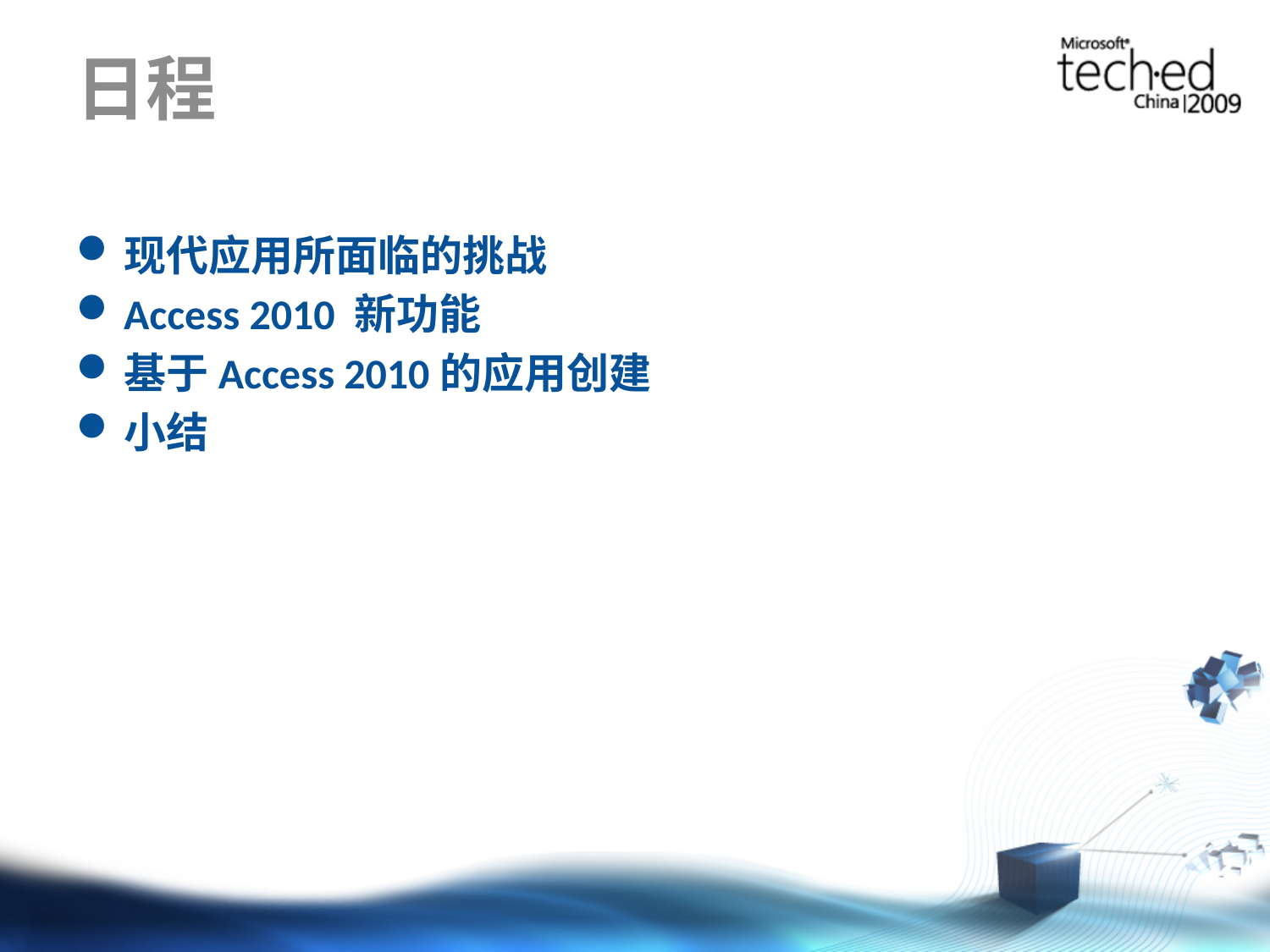

# 日程
现代应用所面临的挑战
Access 2010 新功能
基于Access 2010的应用创建
小结